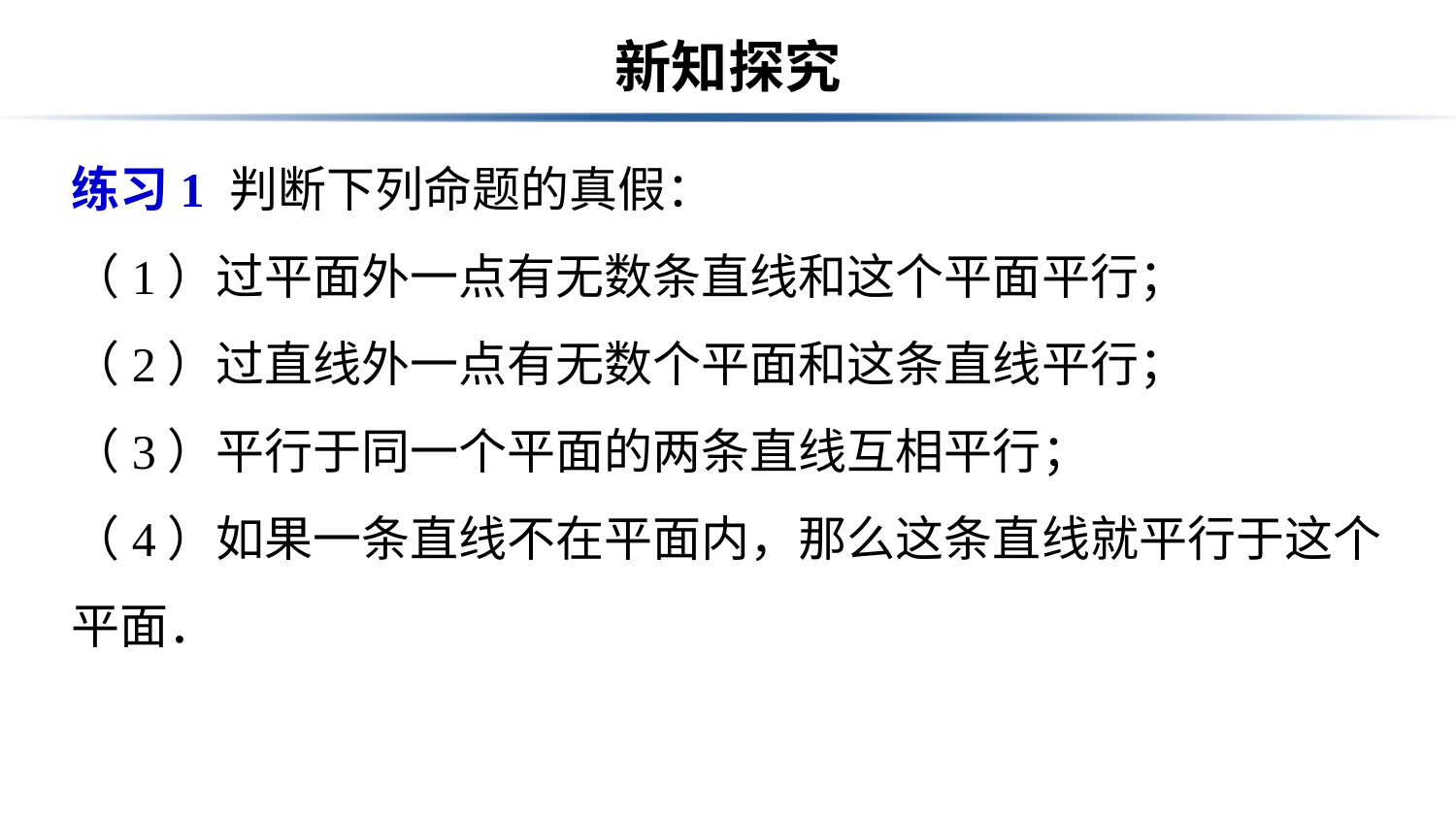

# 新知探究
练习1 判断下列命题的真假：
（1）过平面外一点有无数条直线和这个平面平行；
（2）过直线外一点有无数个平面和这条直线平行；
（3）平行于同一个平面的两条直线互相平行；
（4）如果一条直线不在平面内，那么这条直线就平行于这个平面．